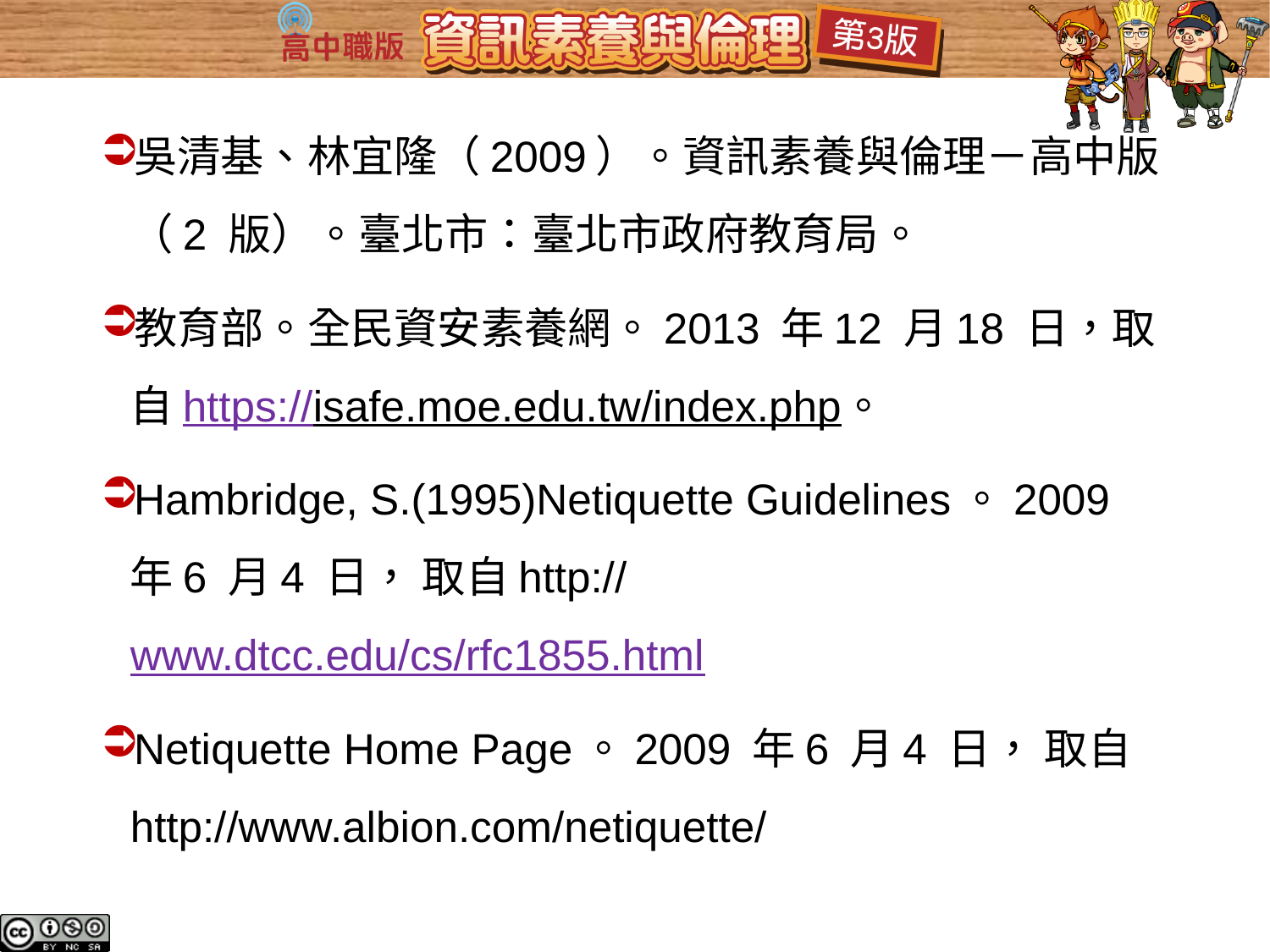

吳清基、林宜隆（2009）。資訊素養與倫理－高中版（2 版）。臺北市：臺北市政府教育局。
教育部。全民資安素養網。2013 年12 月18 日，取自https://isafe.moe.edu.tw/index.php。
Hambridge, S.(1995)Netiquette Guidelines。2009 年6 月4 日， 取自http://www.dtcc.edu/cs/rfc1855.html
Netiquette Home Page。2009 年6 月4 日， 取自 http://www.albion.com/netiquette/